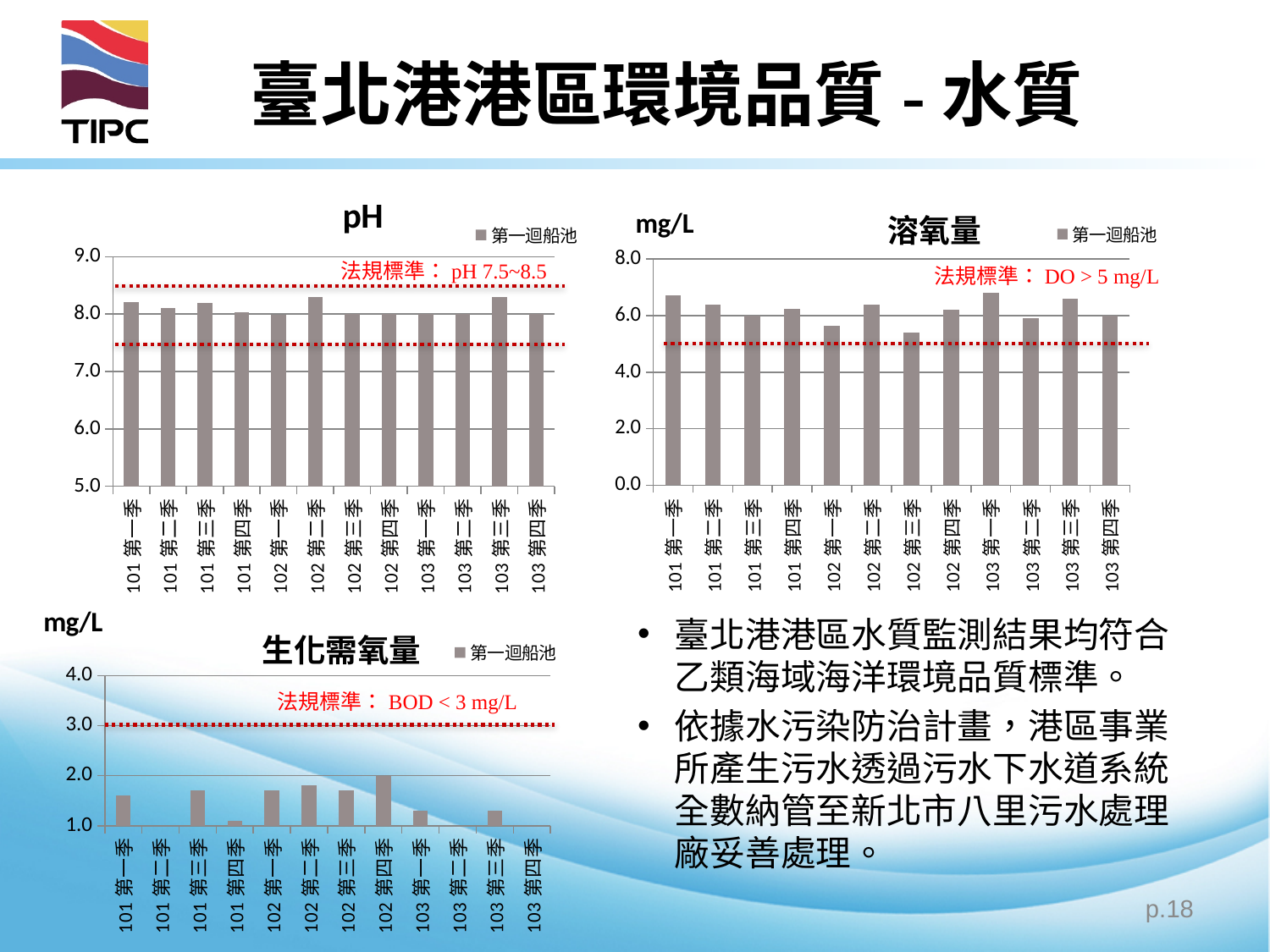

# 臺北港港區環境品質-水質

### Chart: pH

| Category | 第一迴船池 |
|---|---|
| 101第一季 | 8.21 |
| 101第二季 | 8.1 |
| 101第三季 | 8.2 |
| 101第四季 | 8.03 |
| 102第一季 | 7.99 |
| 102第二季 | 8.3 |
| 102第三季 | 8.0 |
| 102第四季 | 8.0 |
| 103第一季 | 8.0 |
| 103第二季 | 8.0 |
| 103第三季 | 8.3 |
| 103第四季 | 8.0 |

### Chart: 溶氧量

| Category | 第一迴船池 |
|---|---|
| 101第一季 | 6.73 |
| 101第二季 | 6.4 |
| 101第三季 | 6.0 |
| 101第四季 | 6.24 |
| 102第一季 | 5.64 |
| 102第二季 | 6.4 |
| 102第三季 | 5.4 |
| 102第四季 | 6.2 |
| 103第一季 | 6.8 |
| 103第二季 | 5.9 |
| 103第三季 | 6.6 |
| 103第四季 | 6.0 |
法規標準：pH 7.5~8.5
法規標準：DO > 5 mg/L

### Chart: 生化需氧量

| Category | 第一迴船池 |
|---|---|
| 101第一季 | 1.6 |
| 101第二季 | 0.0 |
| 101第三季 | 1.7 |
| 101第四季 | 1.1 |
| 102第一季 | 1.7 |
| 102第二季 | 1.8 |
| 102第三季 | 1.7 |
| 102第四季 | 2.0 |
| 103第一季 | 1.3 |
| 103第二季 | 0.0 |
| 103第三季 | 1.3 |
| 103第四季 | 0.0 |
臺北港港區水質監測結果均符合乙類海域海洋環境品質標準。
依據水污染防治計畫，港區事業所產生污水透過污水下水道系統全數納管至新北市八里污水處理廠妥善處理。
法規標準：BOD < 3 mg/L
p.18